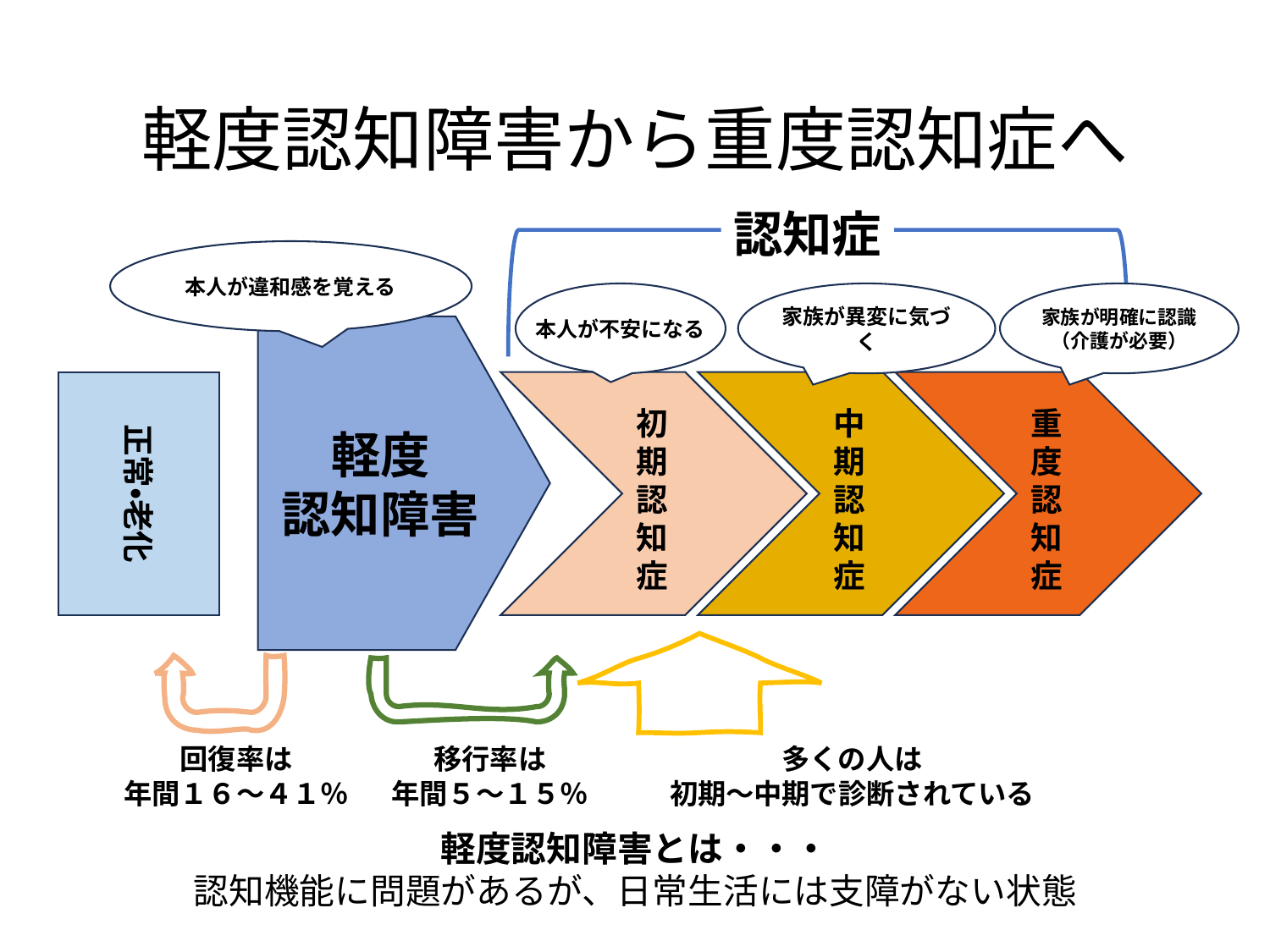

# 軽度認知障害から重度認知症へ
認知症
本人が違和感を覚える
本人が不安になる
家族が異変に気づく
家族が明確に認識（介護が必要）
軽度
認知障害
重度認知症
正常・老化
初期認知症
中期認知症

回復率は
年間１６～４１％
移行率は
年間５～１５％
多くの人は
初期～中期で診断されている
軽度認知障害とは・・・
認知機能に問題があるが、日常生活には支障がない状態